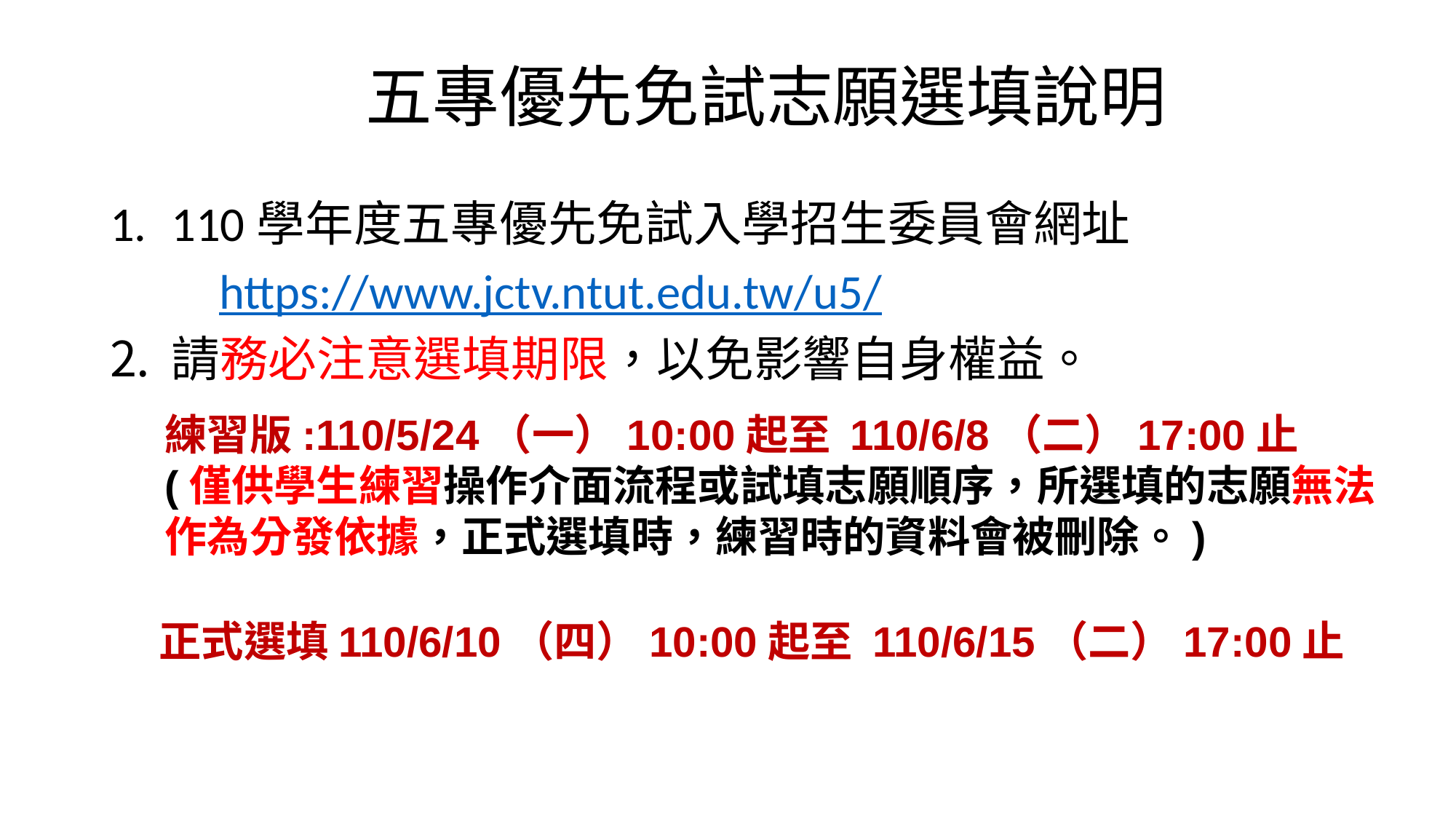

# 五專優先免試志願選填說明
110學年度五專優先免試入學招生委員會網址
          https://www.jctv.ntut.edu.tw/u5/
請務必注意選填期限，以免影響自身權益。

練習版:110/5/24（一）10:00起至 110/6/8（二）17:00止
(僅供學生練習操作介面流程或試填志願順序，所選填的志願無法作為分發依據，正式選填時，練習時的資料會被刪除。)
正式選填110/6/10（四）10:00起至 110/6/15（二）17:00止